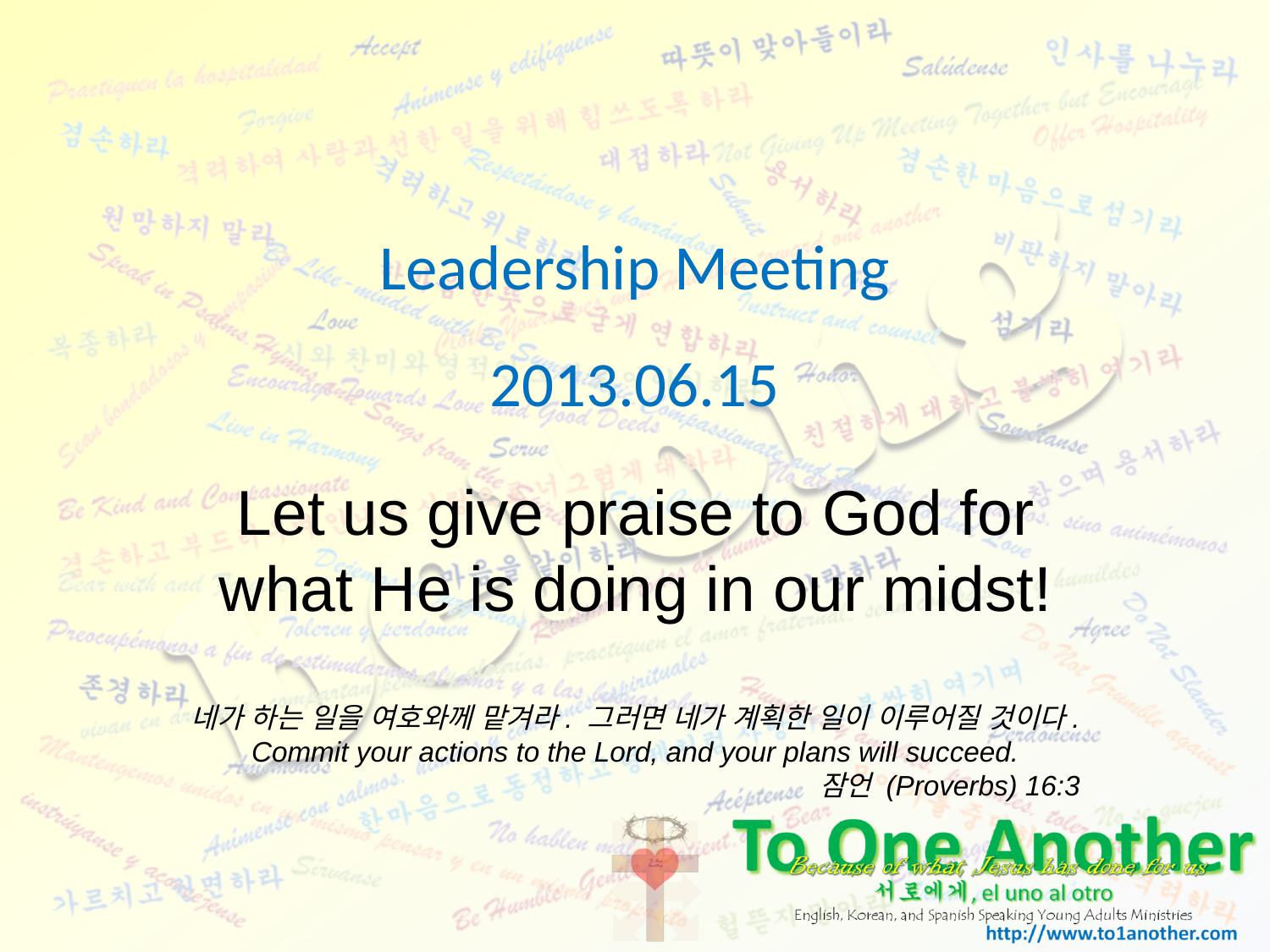

Leadership Meeting
2013.06.15
Let us give praise to God for
what He is doing in our midst!

네가 하는 일을 여호와께 맡겨라. 그러면 네가 계획한 일이 이루어질 것이다.
Commit your actions to the Lord, and your plans will succeed.
잠언 (Proverbs) 16:3
#